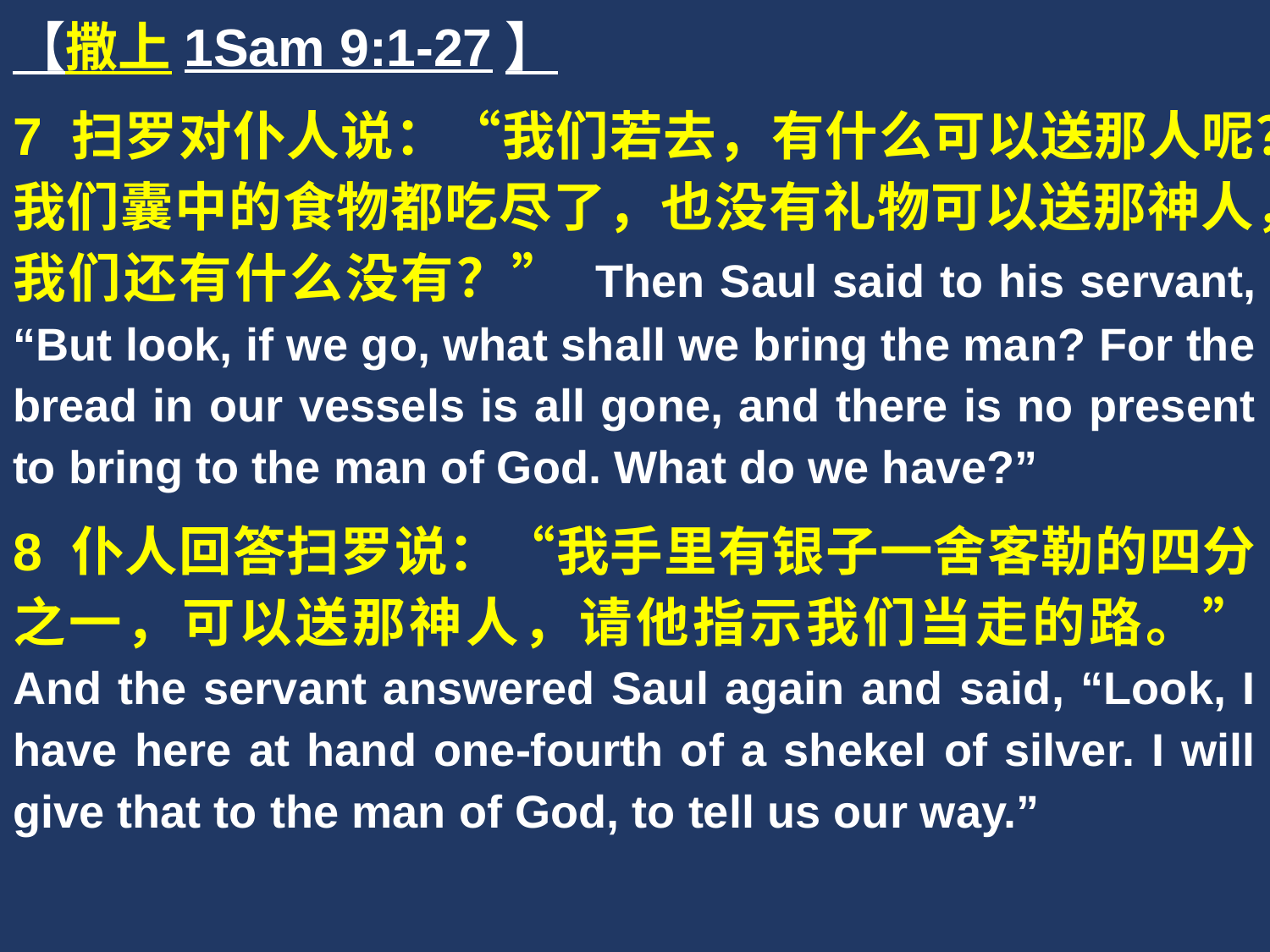

【撒上1Sam 9:1-27】
7 扫罗对仆人说：“我们若去，有什么可以送那人呢？我们囊中的食物都吃尽了，也没有礼物可以送那神人，我们还有什么没有？” Then Saul said to his servant, “But look, if we go, what shall we bring the man? For the bread in our vessels is all gone, and there is no present to bring to the man of God. What do we have?”
8 仆人回答扫罗说：“我手里有银子一舍客勒的四分之一，可以送那神人，请他指示我们当走的路。” And the servant answered Saul again and said, “Look, I have here at hand one-fourth of a shekel of silver. I will give that to the man of God, to tell us our way.”